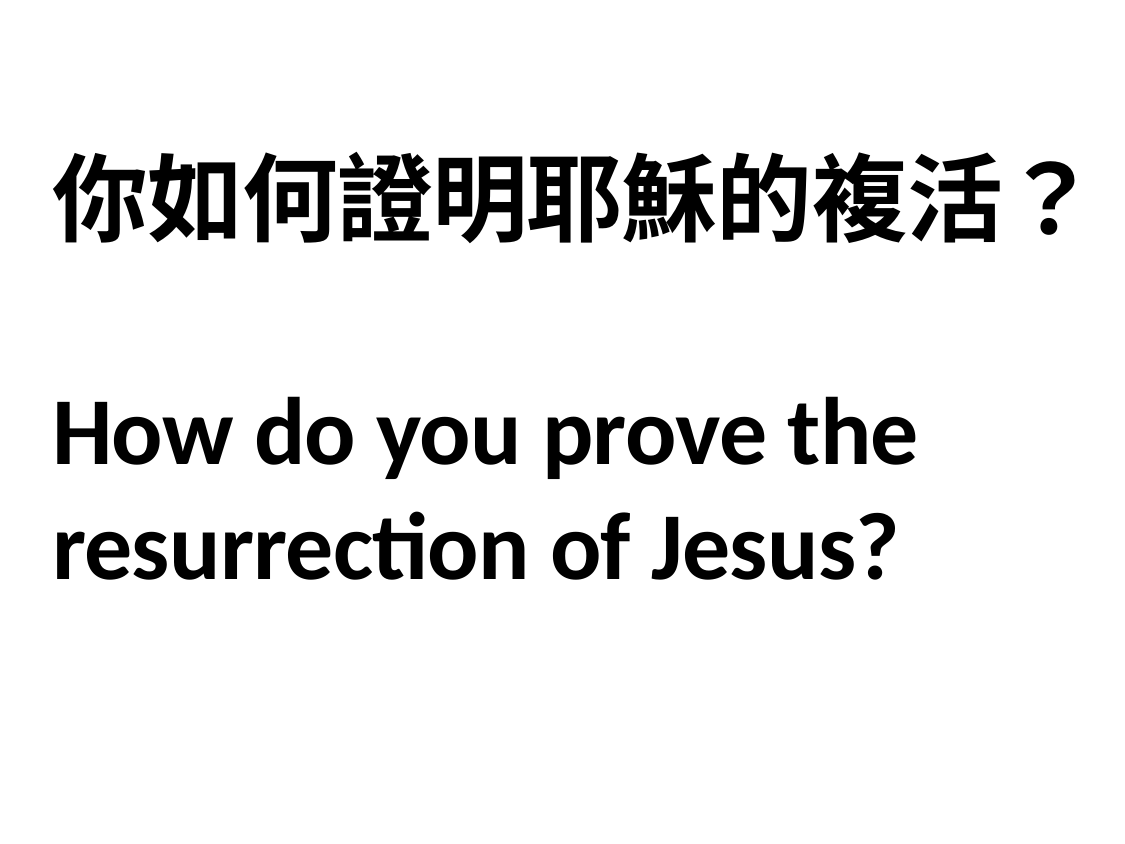

你如何證明耶穌的複活？

How do you prove the resurrection of Jesus?